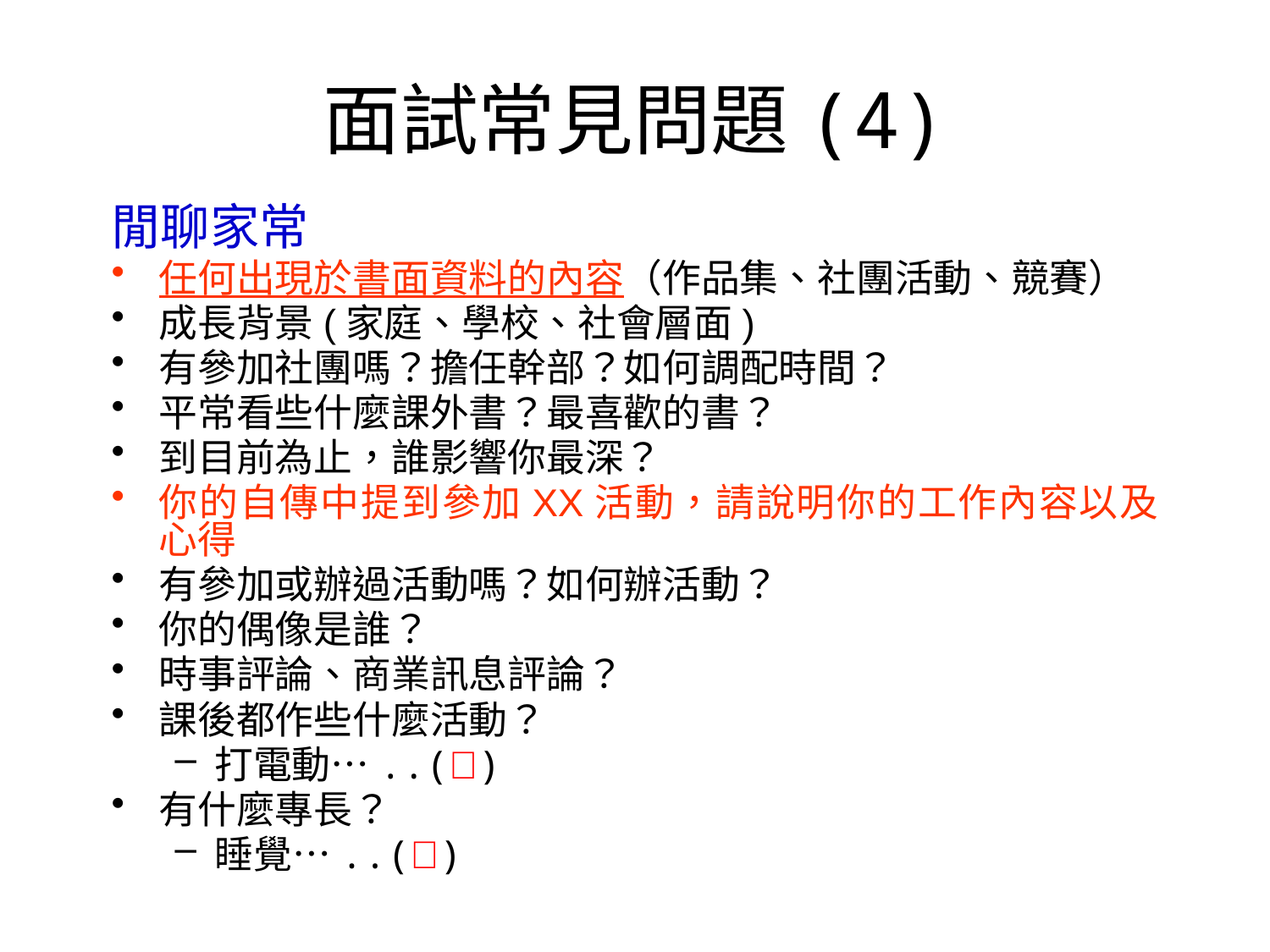

# 面試常見問題(4)
閒聊家常
任何出現於書面資料的內容（作品集、社團活動、競賽）
成長背景(家庭、學校、社會層面)
有參加社團嗎？擔任幹部？如何調配時間？
平常看些什麼課外書？最喜歡的書？
到目前為止，誰影響你最深？
你的自傳中提到參加XX活動，請說明你的工作內容以及心得
有參加或辦過活動嗎？如何辦活動？
你的偶像是誰？
時事評論、商業訊息評論？
課後都作些什麼活動？
打電動…..(Χ)
有什麼專長？
睡覺…..(Χ)